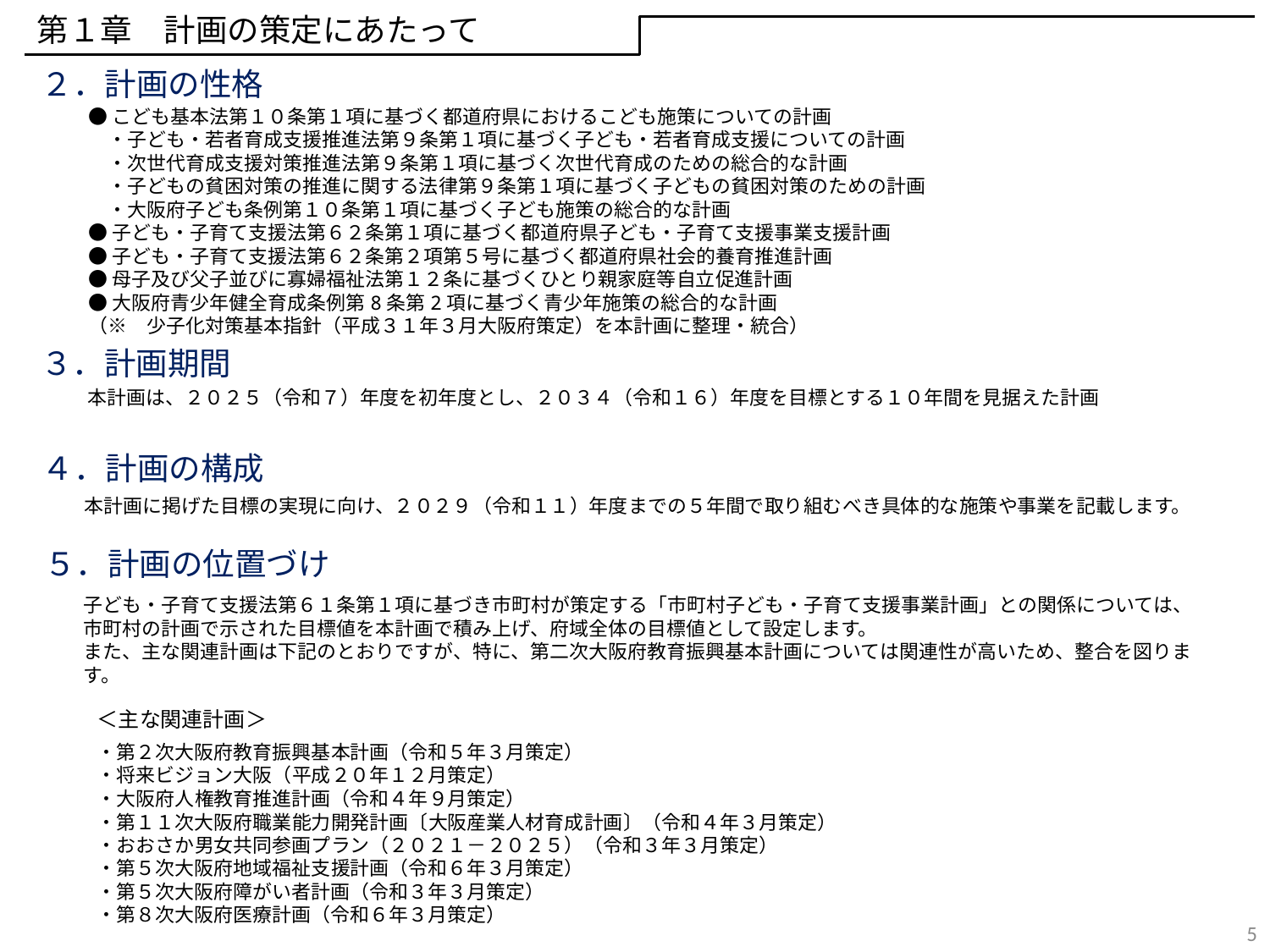

第１章　計画の策定にあたって
２．計画の性格
●こども基本法第１０条第１項に基づく都道府県におけるこども施策についての計画
　・子ども・若者育成支援推進法第９条第１項に基づく子ども・若者育成支援についての計画
　・次世代育成支援対策推進法第９条第１項に基づく次世代育成のための総合的な計画
　・子どもの貧困対策の推進に関する法律第９条第１項に基づく子どもの貧困対策のための計画
　・大阪府子ども条例第１０条第１項に基づく子ども施策の総合的な計画
●子ども・子育て支援法第６２条第１項に基づく都道府県子ども・子育て支援事業支援計画
●子ども・子育て支援法第６２条第２項第５号に基づく都道府県社会的養育推進計画
●母子及び父子並びに寡婦福祉法第１２条に基づくひとり親家庭等自立促進計画
●大阪府青少年健全育成条例第8条第2項に基づく青少年施策の総合的な計画
（※　少子化対策基本指針（平成３１年３月大阪府策定）を本計画に整理・統合）
３．計画期間
本計画は、２０２５（令和７）年度を初年度とし、２０３４（令和１６）年度を目標とする１０年間を見据えた計画
４．計画の構成
本計画に掲げた目標の実現に向け、２０２９（令和１１）年度までの５年間で取り組むべき具体的な施策や事業を記載します。
５．計画の位置づけ
子ども・子育て支援法第６１条第１項に基づき市町村が策定する「市町村子ども・子育て支援事業計画」との関係については、市町村の計画で示された目標値を本計画で積み上げ、府域全体の目標値として設定します。
また、主な関連計画は下記のとおりですが、特に、第二次大阪府教育振興基本計画については関連性が高いため、整合を図ります。
＜主な関連計画＞

・第２次大阪府教育振興基本計画（令和５年３月策定）
・将来ビジョン大阪（平成２０年１２月策定）
・大阪府人権教育推進計画（令和４年９月策定）
・第１１次大阪府職業能力開発計画〔大阪産業人材育成計画〕（令和４年３月策定）
・おおさか男女共同参画プラン（２０２１－２０２５）（令和３年３月策定）
・第５次大阪府地域福祉支援計画（令和６年３月策定）
・第５次大阪府障がい者計画（令和３年３月策定）
・第８次大阪府医療計画（令和６年３月策定）
5